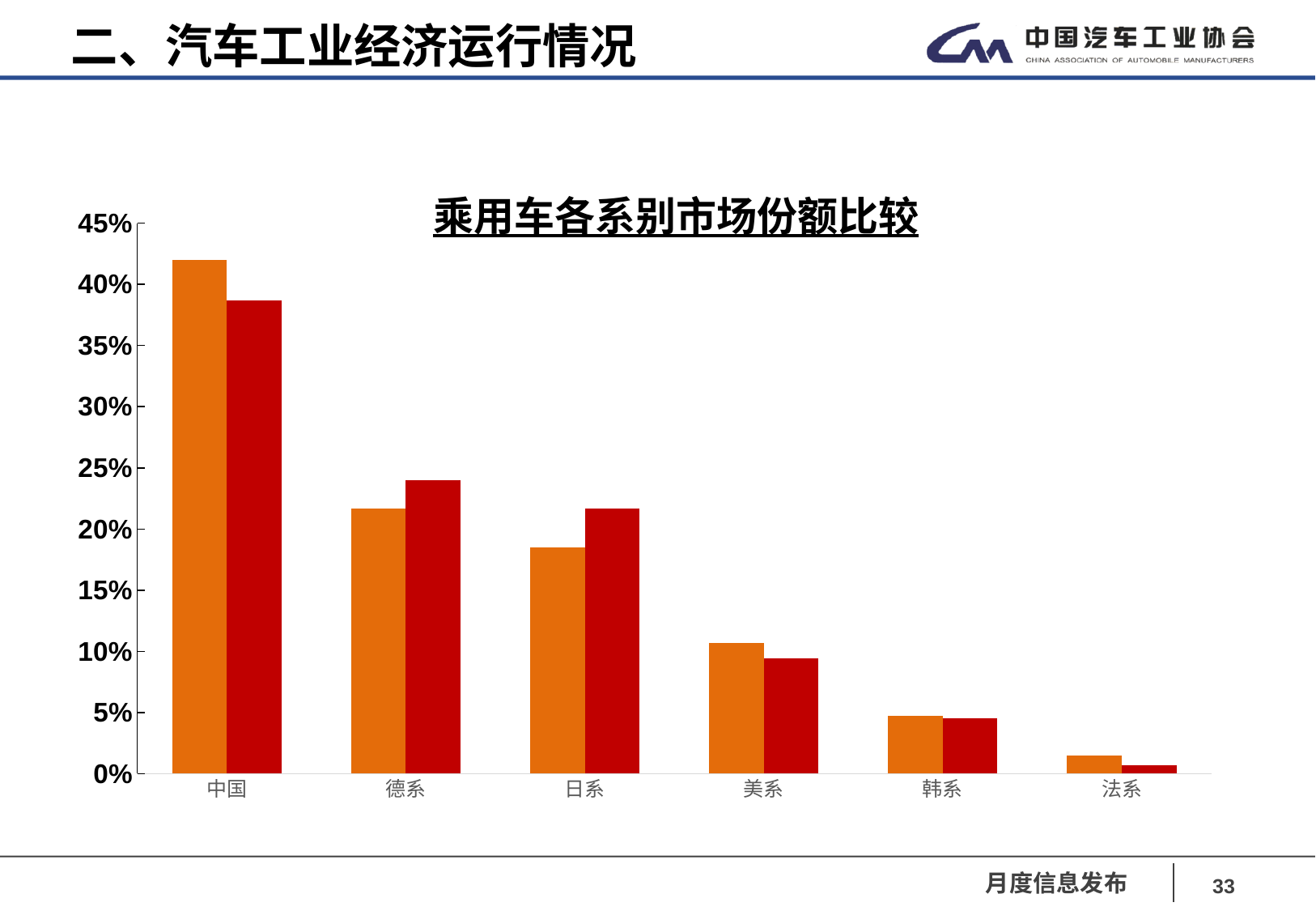

二、汽车工业经济运行情况
乘用车各系别市场份额比较

### Chart

| Category | 2018年1-9月 | 2019年1-9月 |
|---|---|---|
| 中国 | 0.42 | 0.387 |
| 德系 | 0.217 | 0.24 |
| 日系 | 0.185 | 0.217 |
| 美系 | 0.107 | 0.094 |
| 韩系 | 0.047 | 0.045 |
| 法系 | 0.015 | 0.007 |